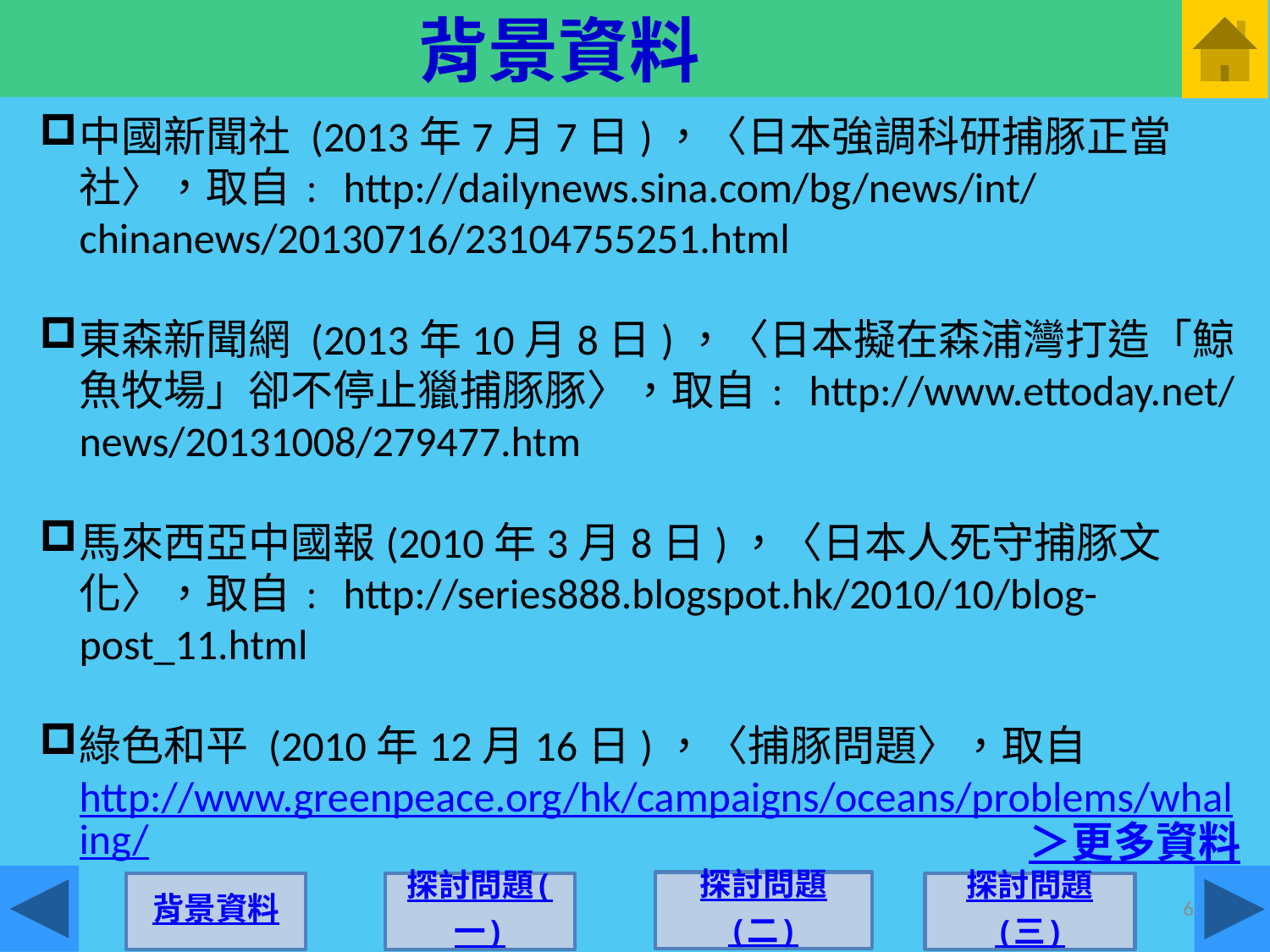

背景資料

中國新聞社 (2013年7月7日)，〈日本強調科研捕豚正當社〉，取自﹕http://dailynews.sina.com/bg/news/int/chinanews/20130716/23104755251.html

東森新聞網 (2013年10月8日)，〈日本擬在森浦灣打造「鯨魚牧場」卻不停止獵捕豚豚〉，取自﹕http://www.ettoday.net/news/20131008/279477.htm

馬來西亞中國報(2010年3月8日)，〈日本人死守捕豚文化〉，取自﹕http://series888.blogspot.hk/2010/10/blog-post_11.html

綠色和平 (2010年12月16日)，〈捕豚問題〉，取自http://www.greenpeace.org/hk/campaigns/oceans/problems/whaling/

＞更多資料

探討問題
(二)
探討問題(一)
背景資料
探討問題
(三)
6